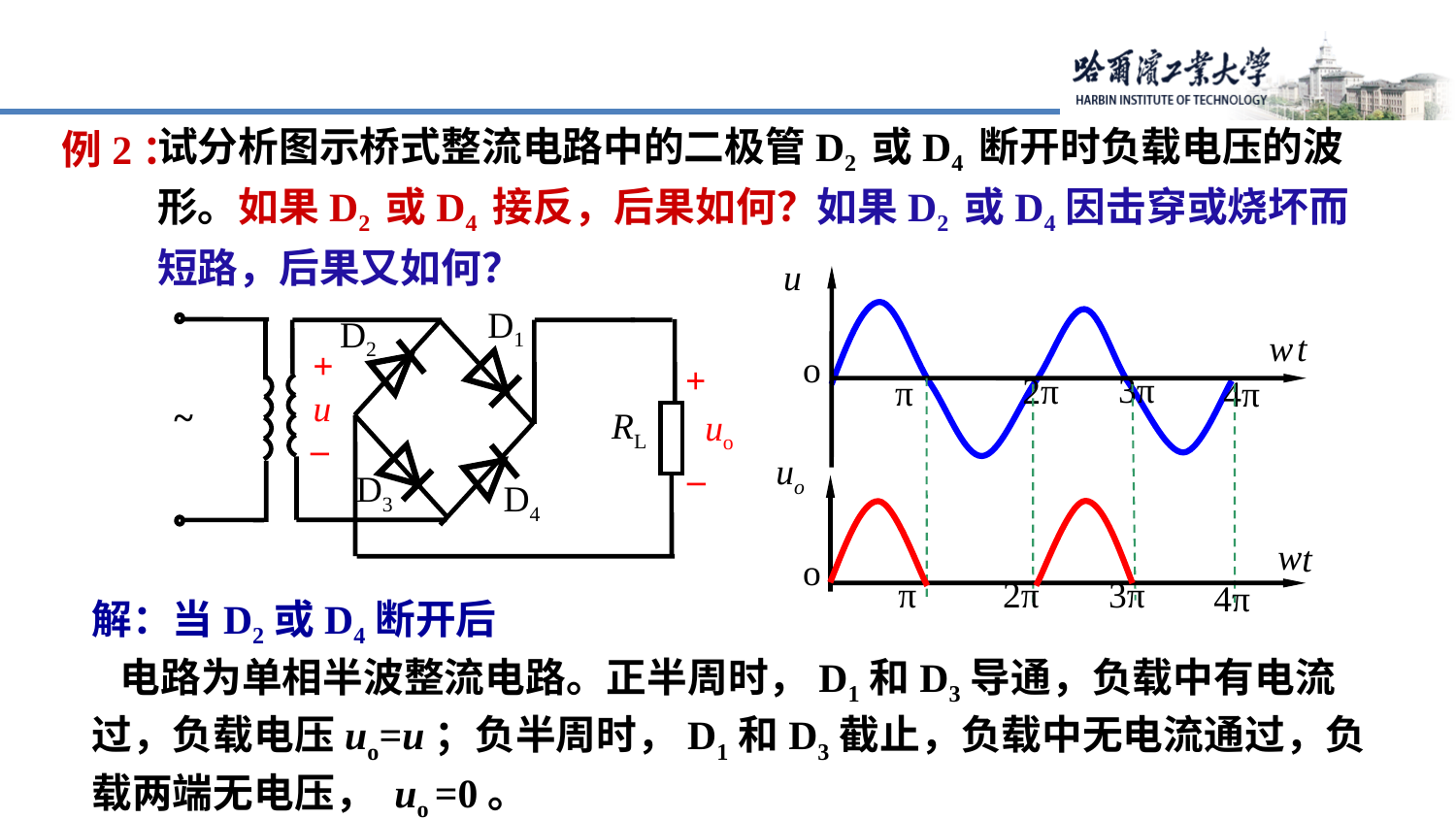

# 例2：
试分析图示桥式整流电路中的二极管D2 或D4 断开时负载电压的波形。如果D2 或D4 接反，后果如何？如果D2 或D4因击穿或烧坏而短路，后果又如何？
 u

t
w
o
2π
3π
π
4π

  uo

w
t
o
π
2π
3π
4π

 D1
D2

+

+

u
~
RL
uo

_

_

D3
D4
解：当D2或D4断开后
  电路为单相半波整流电路。正半周时，D1和D3导通，负载中有电流过，负载电压uo=u；负半周时，D1和D3截止，负载中无电流通过，负载两端无电压， uo =0。